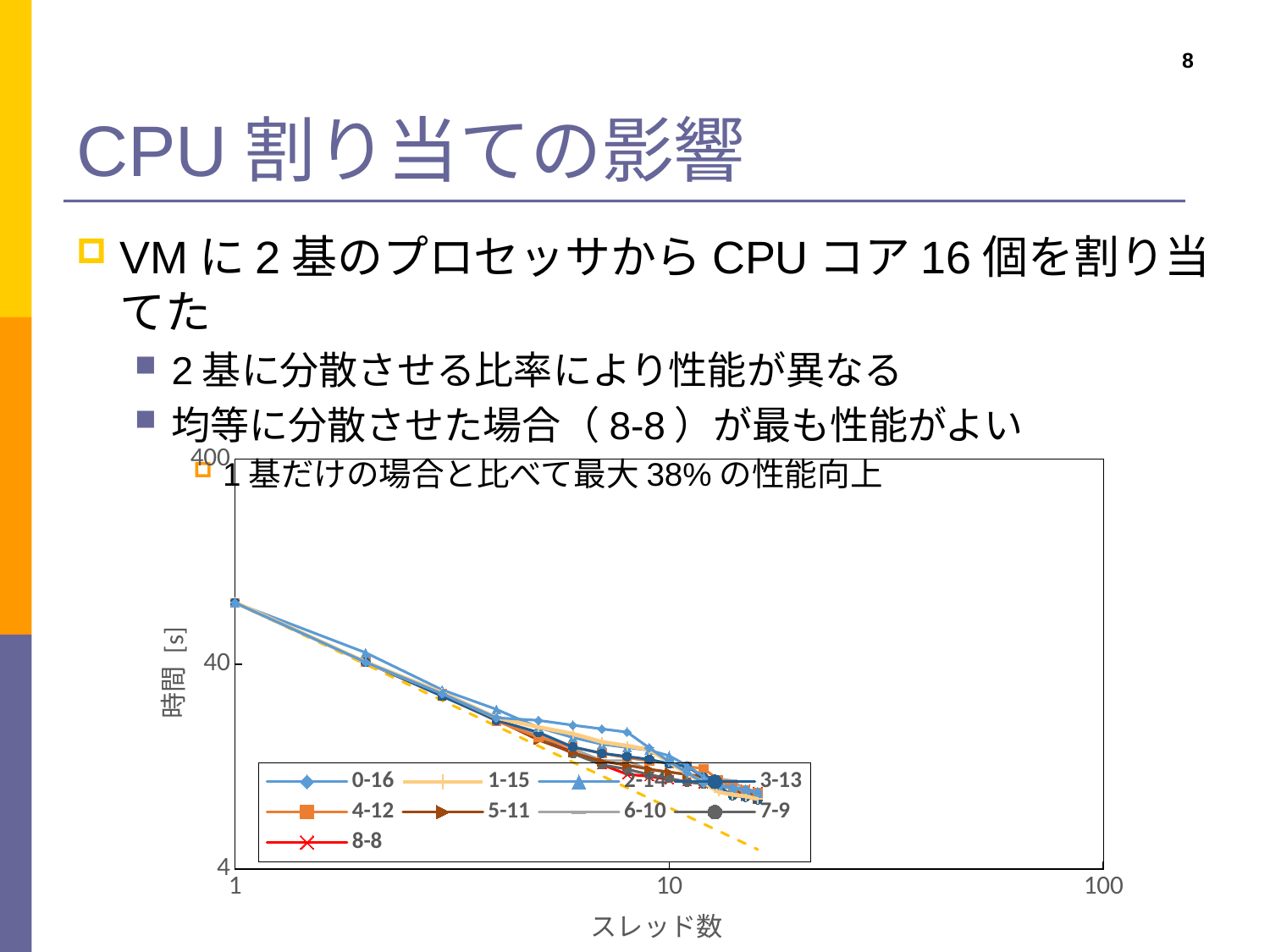

# CPU割り当ての影響
8
VMに2基のプロセッサからCPUコア16個を割り当てた
2基に分散させる比率により性能が異なる
均等に分散させた場合（8-8）が最も性能がよい
1基だけの場合と比べて最大38%の性能向上

### Chart

| Category |  |  |  |  |  |  |  |  |  |  |
|---|---|---|---|---|---|---|---|---|---|---|